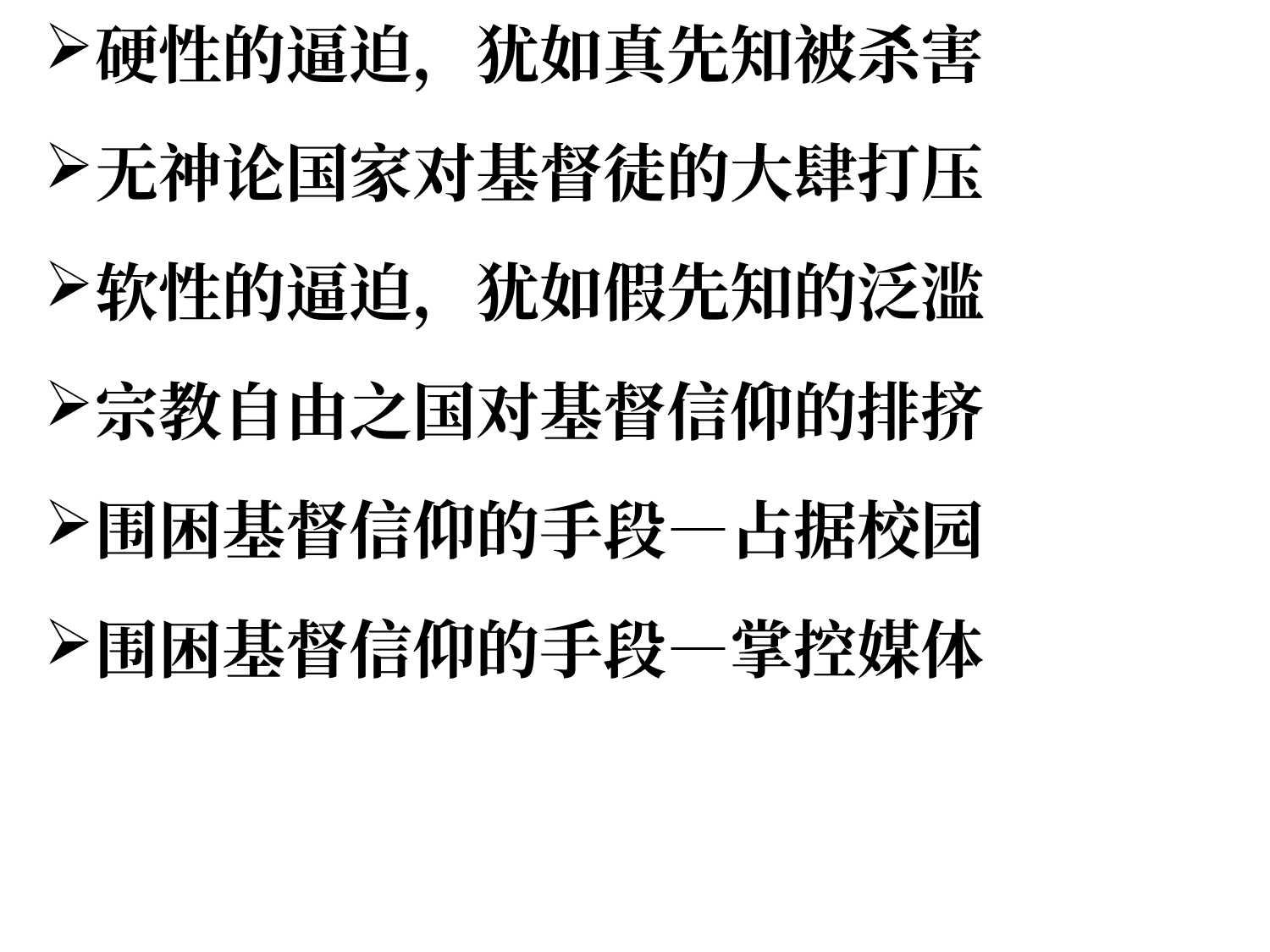

硬性的逼迫，犹如真先知被杀害

无神论国家对基督徒的大肆打压

软性的逼迫，犹如假先知的泛滥

宗教自由之国对基督信仰的排挤

围困基督信仰的手段—占据校园

围困基督信仰的手段—掌控媒体